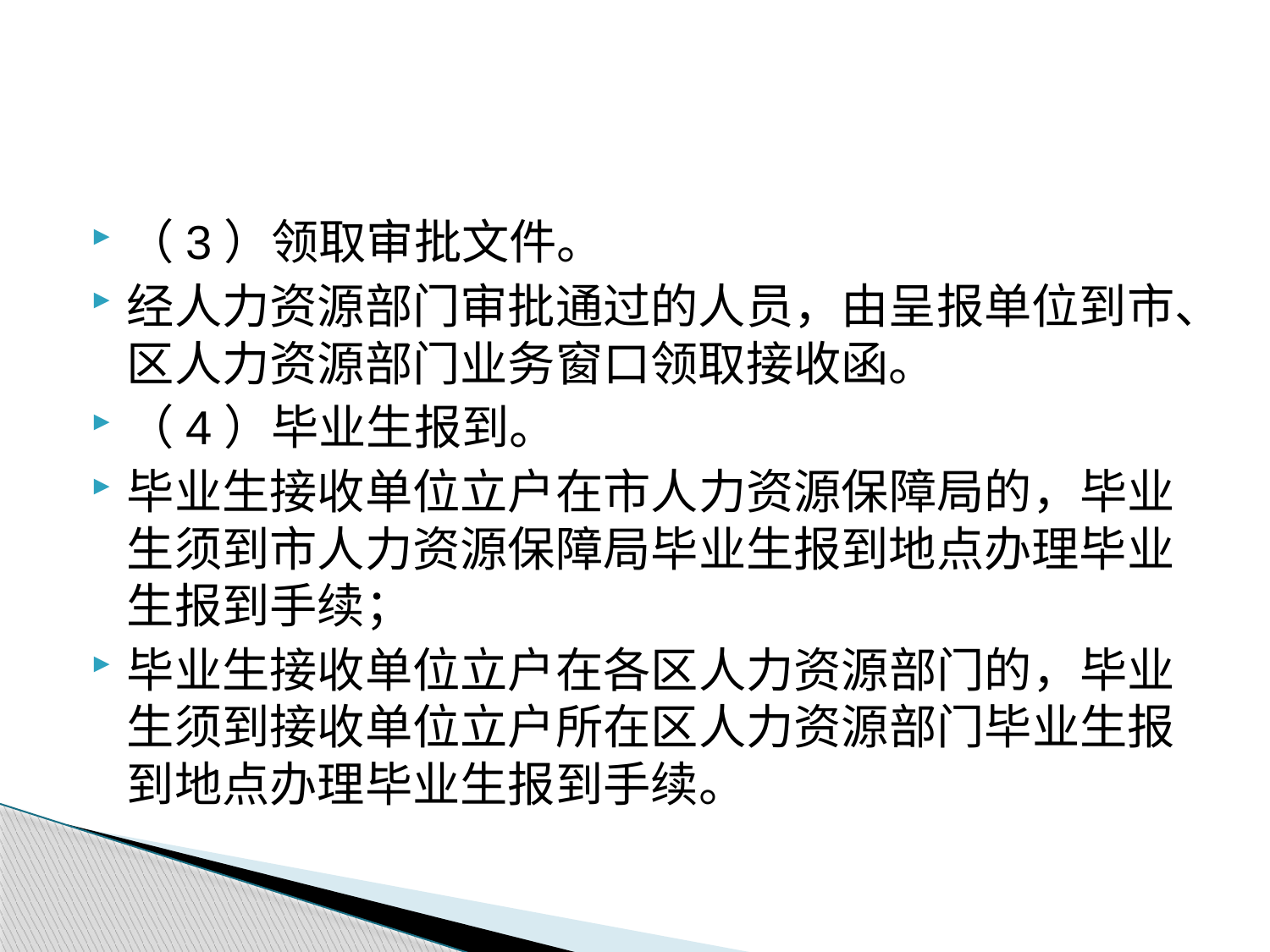

#
（3）领取审批文件。
经人力资源部门审批通过的人员，由呈报单位到市、区人力资源部门业务窗口领取接收函。
（4）毕业生报到。
毕业生接收单位立户在市人力资源保障局的，毕业生须到市人力资源保障局毕业生报到地点办理毕业生报到手续；
毕业生接收单位立户在各区人力资源部门的，毕业生须到接收单位立户所在区人力资源部门毕业生报到地点办理毕业生报到手续。